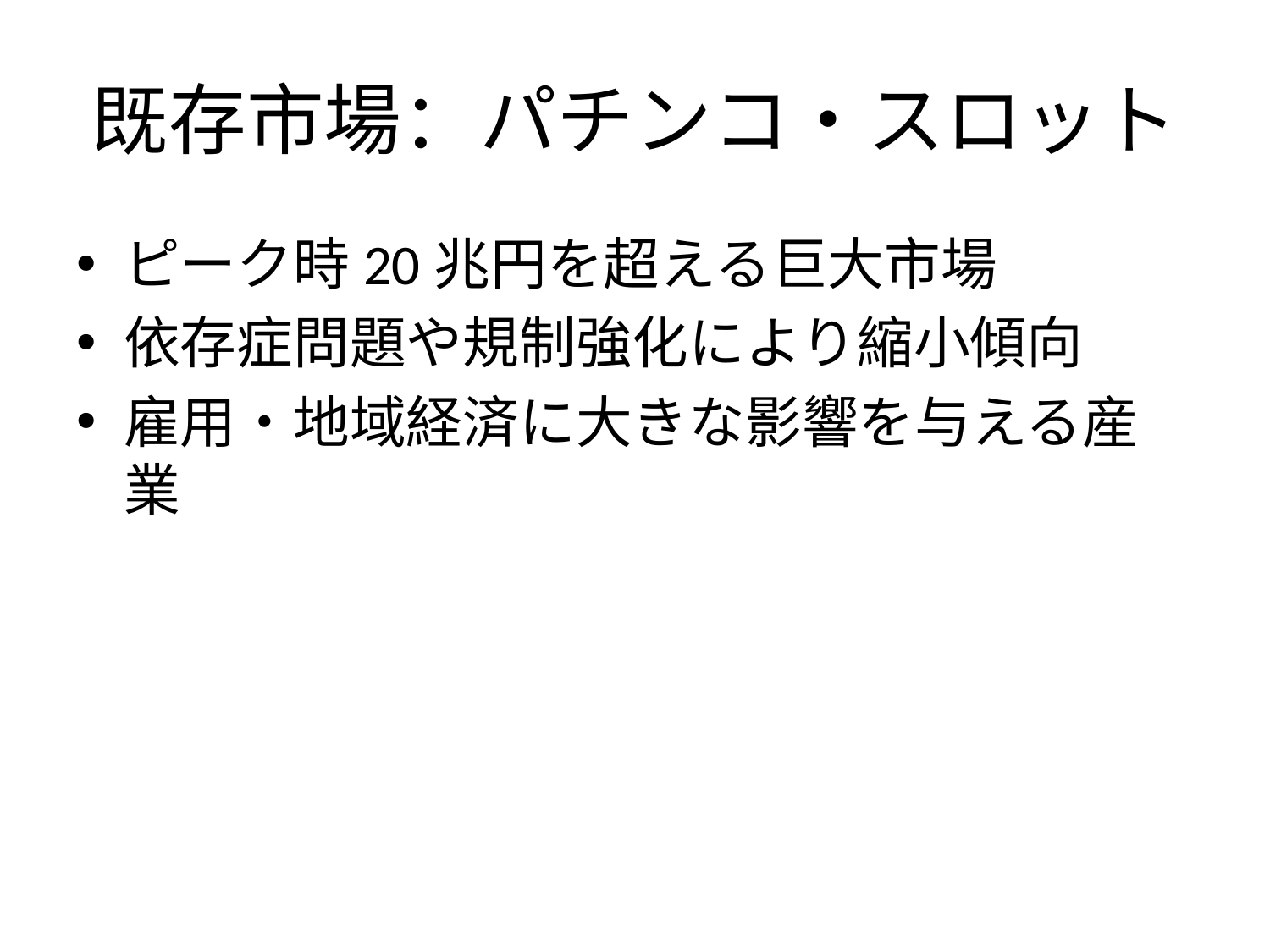

# 既存市場：パチンコ・スロット
ピーク時20兆円を超える巨大市場
依存症問題や規制強化により縮小傾向
雇用・地域経済に大きな影響を与える産業